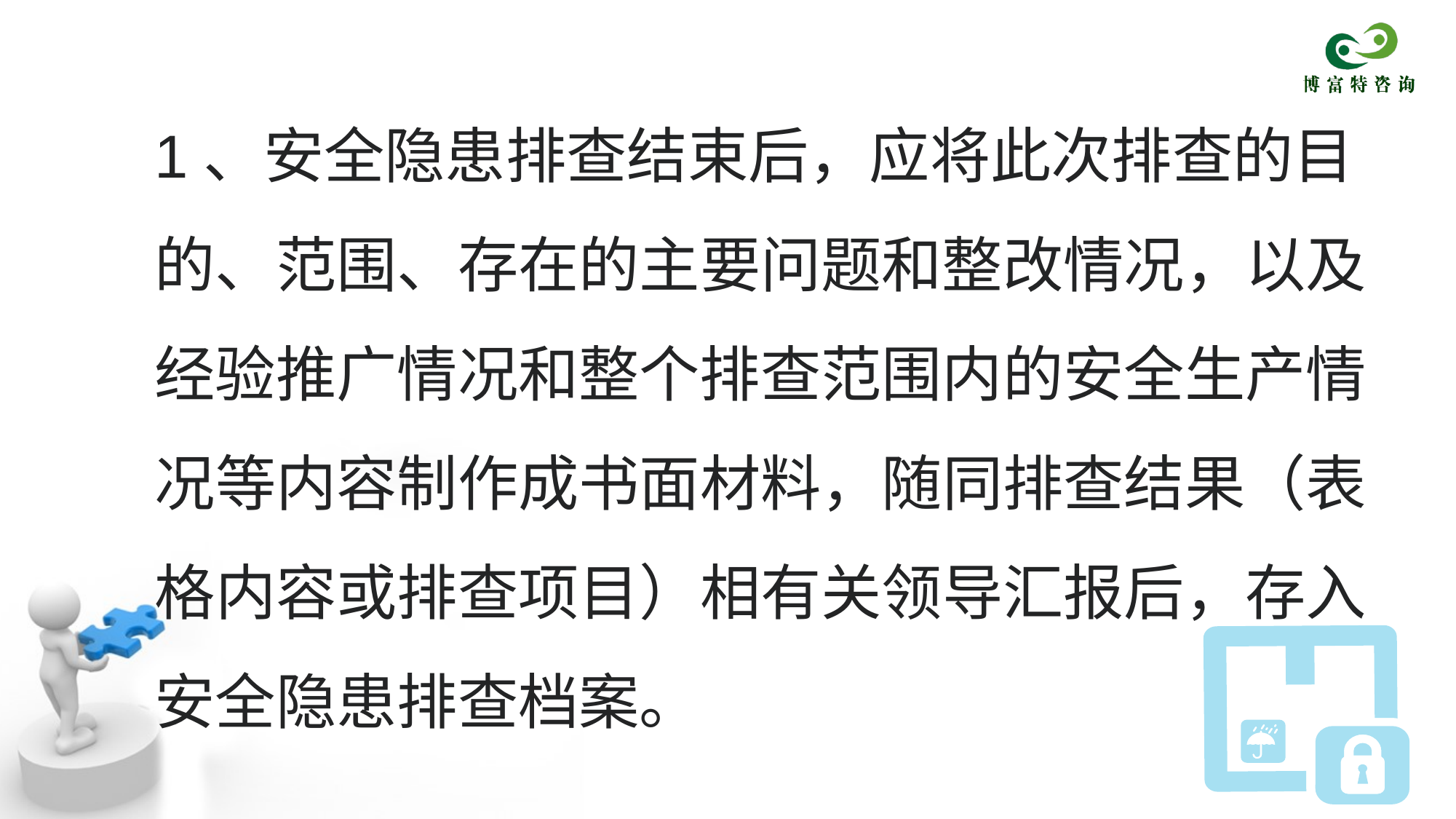

1、安全隐患排查结束后，应将此次排查的目的、范围、存在的主要问题和整改情况，以及经验推广情况和整个排查范围内的安全生产情况等内容制作成书面材料，随同排查结果（表格内容或排查项目）相有关领导汇报后，存入安全隐患排查档案。